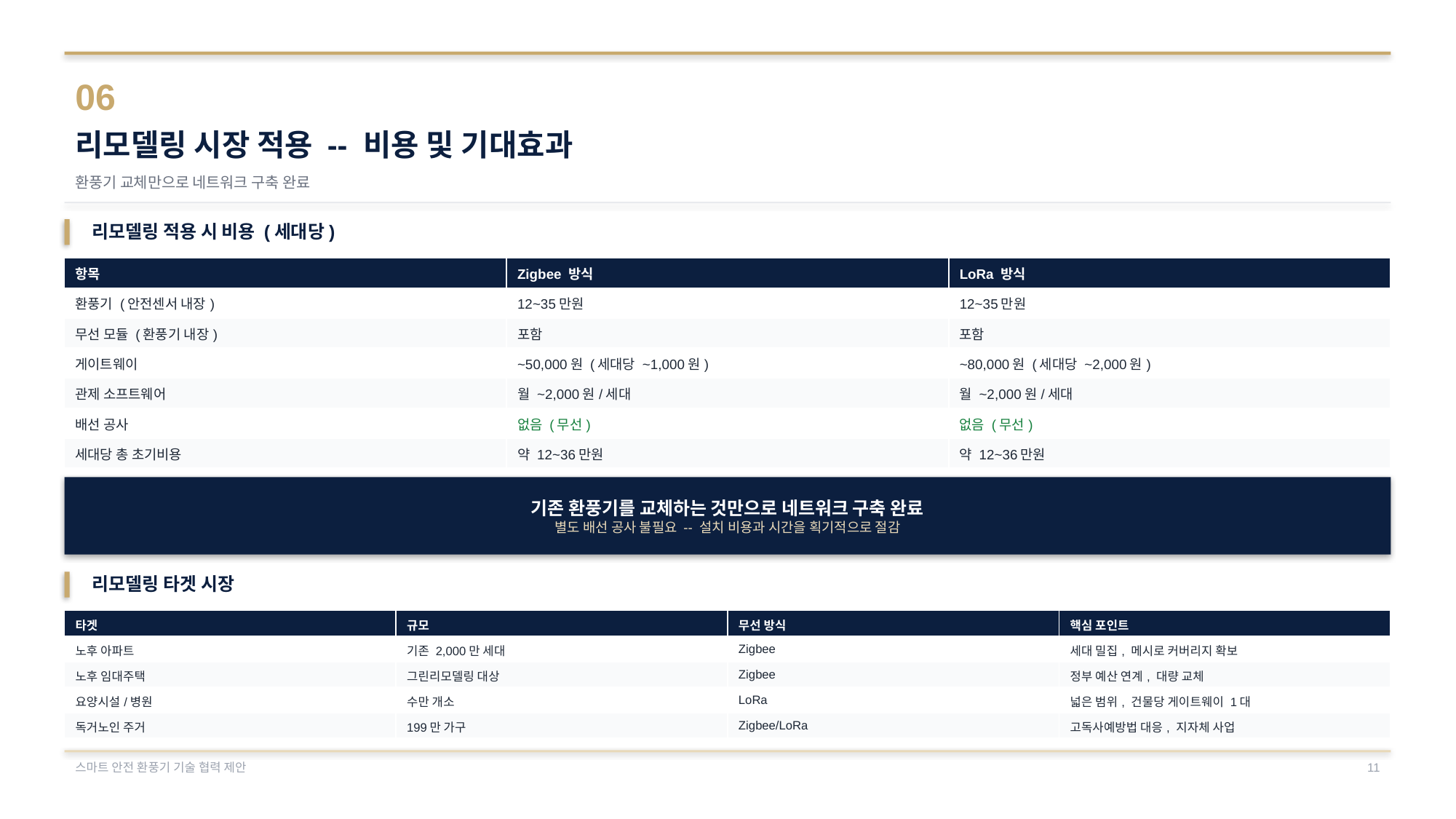

06
리모델링 시장 적용 -- 비용 및 기대효과
환풍기 교체만으로 네트워크 구축 완료

리모델링 적용 시 비용 (세대당)

| 항목 | Zigbee 방식 | LoRa 방식 |
| --- | --- | --- |
| 환풍기 (안전센서 내장) | 12~35만원 | 12~35만원 |
| 무선 모듈 (환풍기 내장) | 포함 | 포함 |
| 게이트웨이 | ~50,000원 (세대당 ~1,000원) | ~80,000원 (세대당 ~2,000원) |
| 관제 소프트웨어 | 월 ~2,000원/세대 | 월 ~2,000원/세대 |
| 배선 공사 | 없음 (무선) | 없음 (무선) |
| 세대당 총 초기비용 | 약 12~36만원 | 약 12~36만원 |
기존 환풍기를 교체하는 것만으로 네트워크 구축 완료
별도 배선 공사 불필요 -- 설치 비용과 시간을 획기적으로 절감
리모델링 타겟 시장

| 타겟 | 규모 | 무선 방식 | 핵심 포인트 |
| --- | --- | --- | --- |
| 노후 아파트 | 기존 2,000만 세대 | Zigbee | 세대 밀집, 메시로 커버리지 확보 |
| 노후 임대주택 | 그린리모델링 대상 | Zigbee | 정부 예산 연계, 대량 교체 |
| 요양시설/병원 | 수만 개소 | LoRa | 넓은 범위, 건물당 게이트웨이 1대 |
| 독거노인 주거 | 199만 가구 | Zigbee/LoRa | 고독사예방법 대응, 지자체 사업 |

스마트 안전 환풍기 기술 협력 제안
11